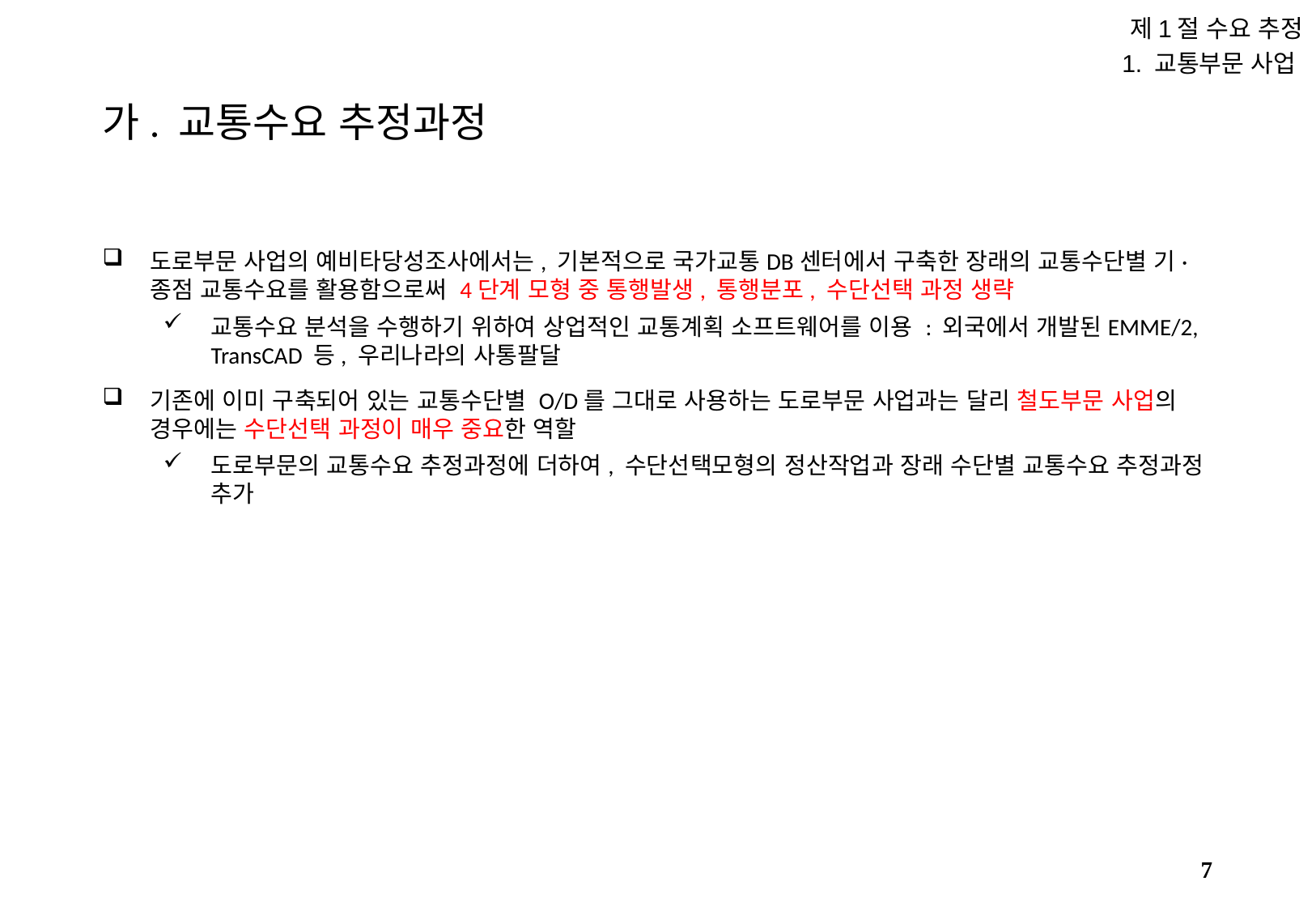

제1절 수요 추정
1. 교통부문 사업
# 가. 교통수요 추정과정
도로부문 사업의 예비타당성조사에서는, 기본적으로 국가교통DB센터에서 구축한 장래의 교통수단별 기·종점 교통수요를 활용함으로써 4단계 모형 중 통행발생, 통행분포, 수단선택 과정 생략
교통수요 분석을 수행하기 위하여 상업적인 교통계획 소프트웨어를 이용 : 외국에서 개발된EMME/2, TransCAD 등, 우리나라의 사통팔달
기존에 이미 구축되어 있는 교통수단별 O/D를 그대로 사용하는 도로부문 사업과는 달리 철도부문 사업의 경우에는 수단선택 과정이 매우 중요한 역할
도로부문의 교통수요 추정과정에 더하여, 수단선택모형의 정산작업과 장래 수단별 교통수요 추정과정 추가
7